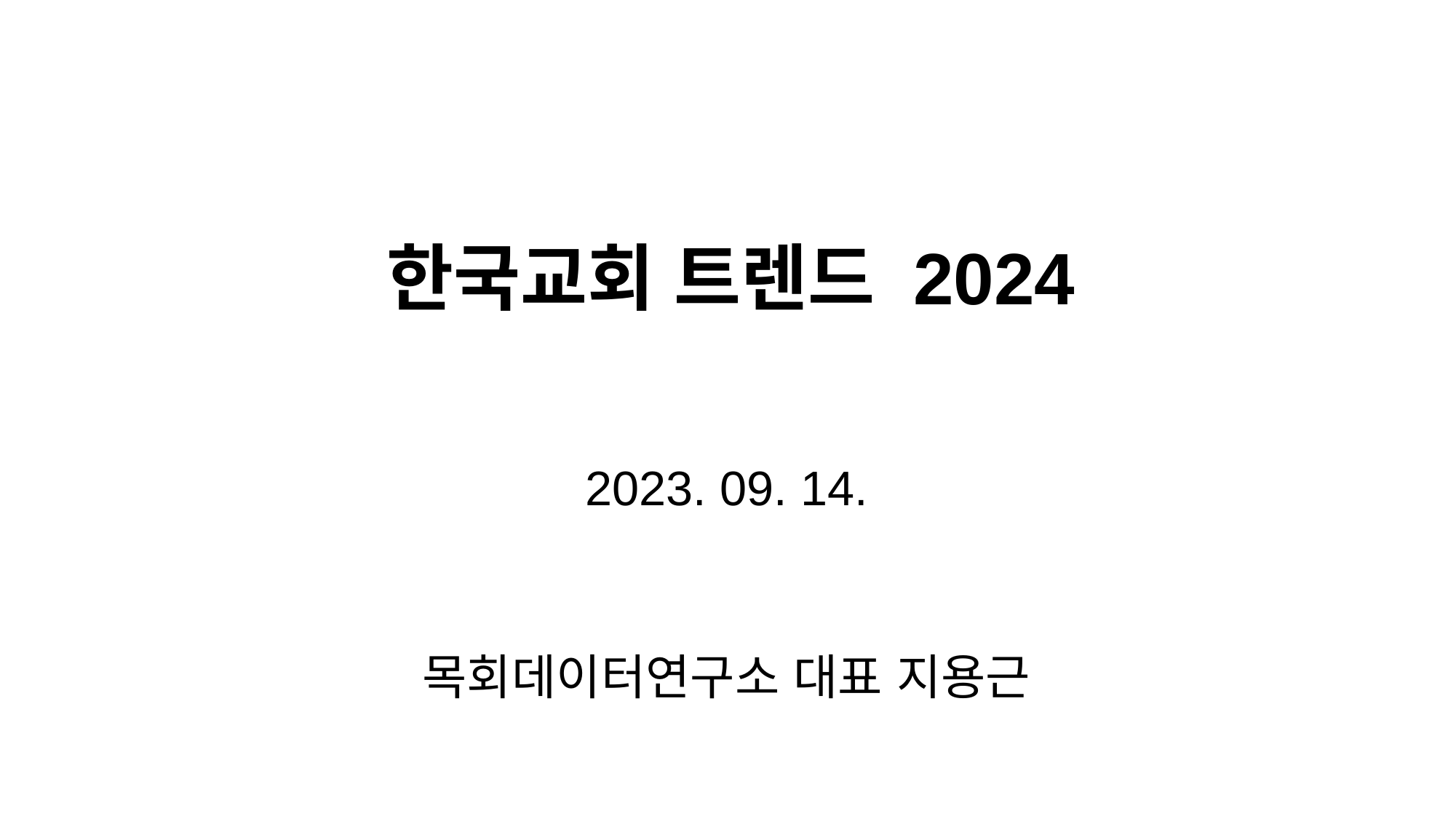

한국교회 트렌드 2024
2023. 09. 14.
목회데이터연구소 대표 지용근